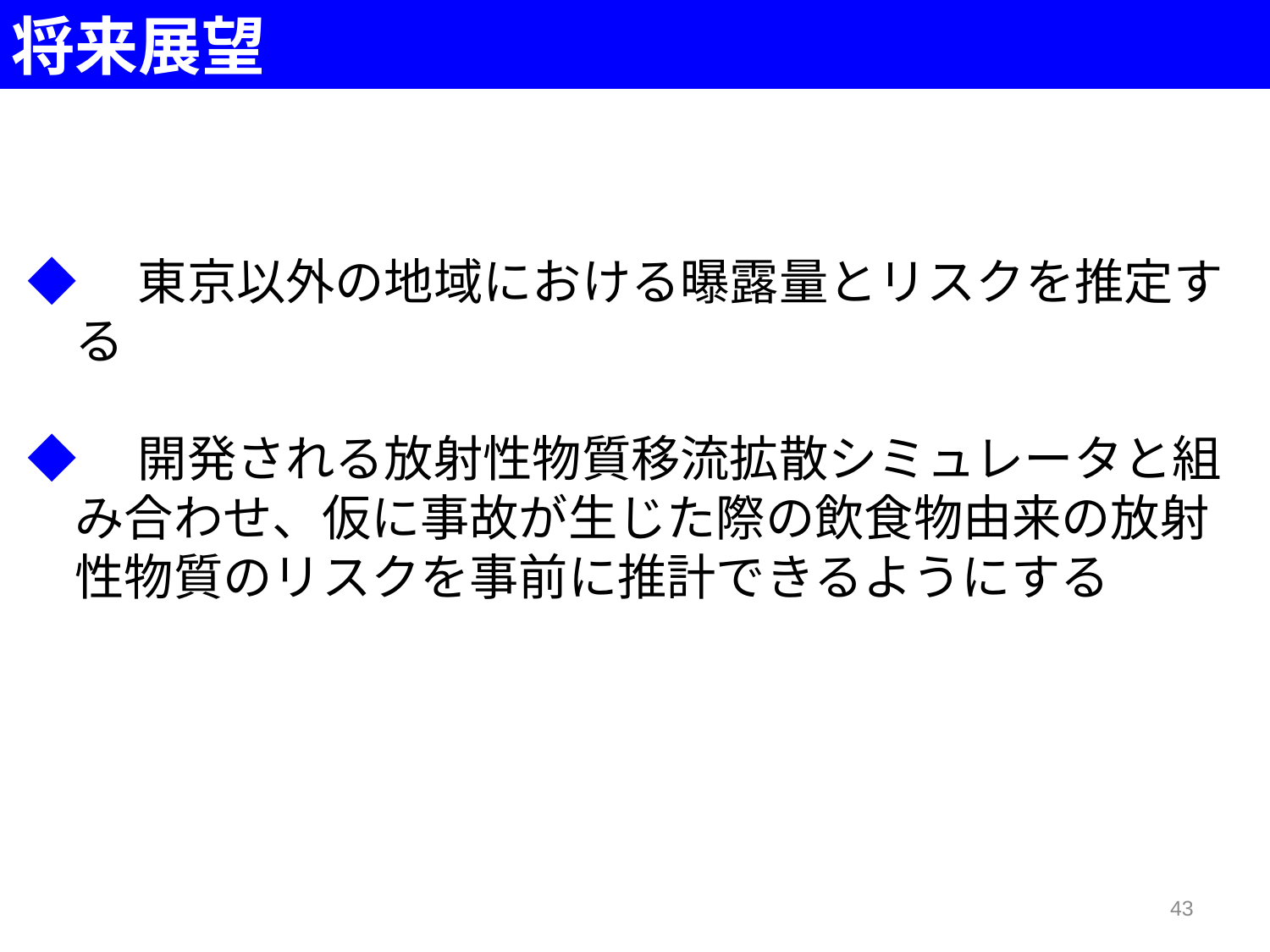

将来展望
◆　東京以外の地域における曝露量とリスクを推定する

◆　開発される放射性物質移流拡散シミュレータと組み合わせ、仮に事故が生じた際の飲食物由来の放射性物質のリスクを事前に推計できるようにする
43